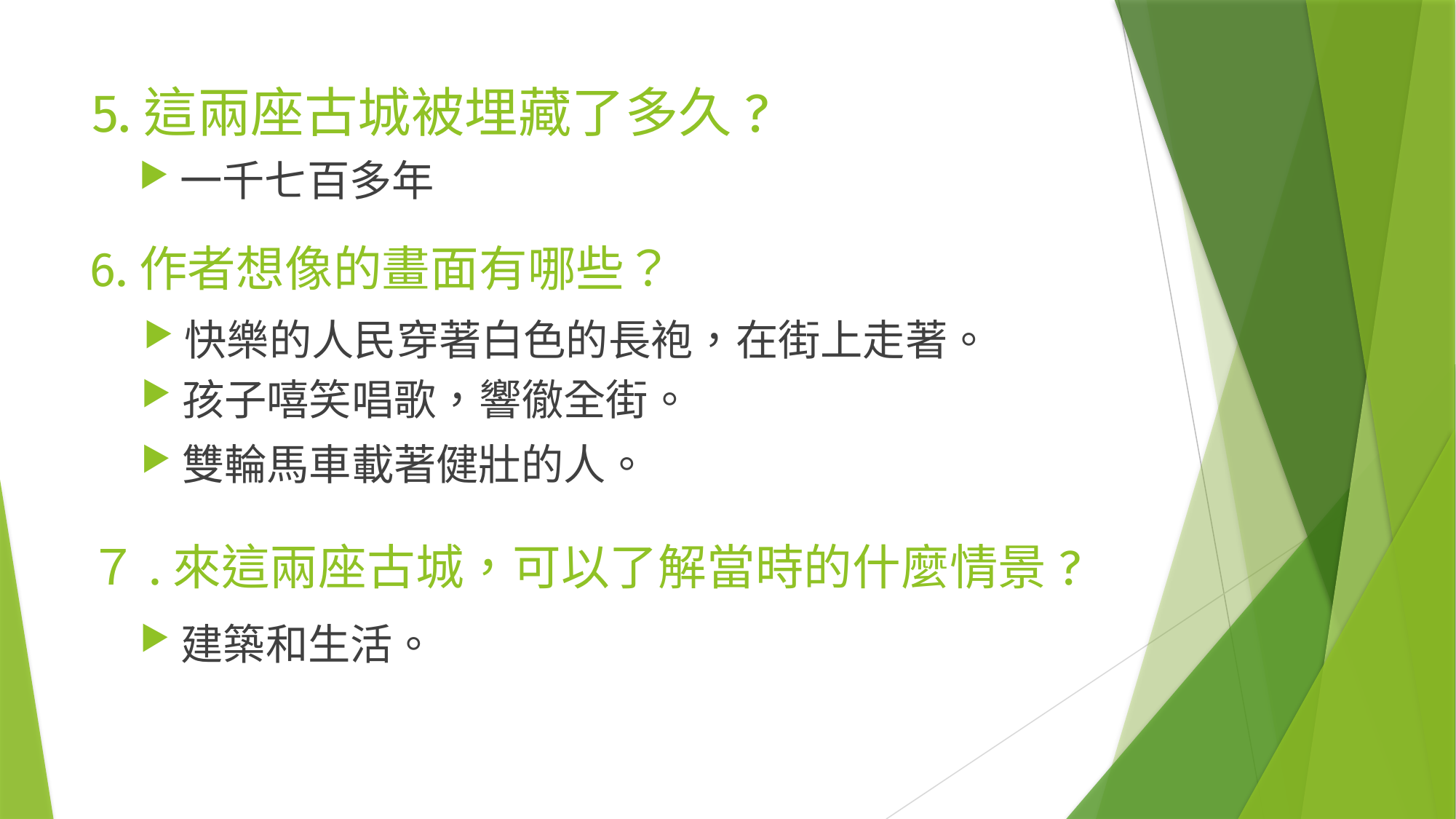

# 5.這兩座古城被埋藏了多久?
一千七百多年
6.作者想像的畫面有哪些？
快樂的人民穿著白色的長袍，在街上走著。
孩子嘻笑唱歌，響徹全街。
雙輪馬車載著健壯的人。
７.來這兩座古城，可以了解當時的什麼情景?
建築和生活。